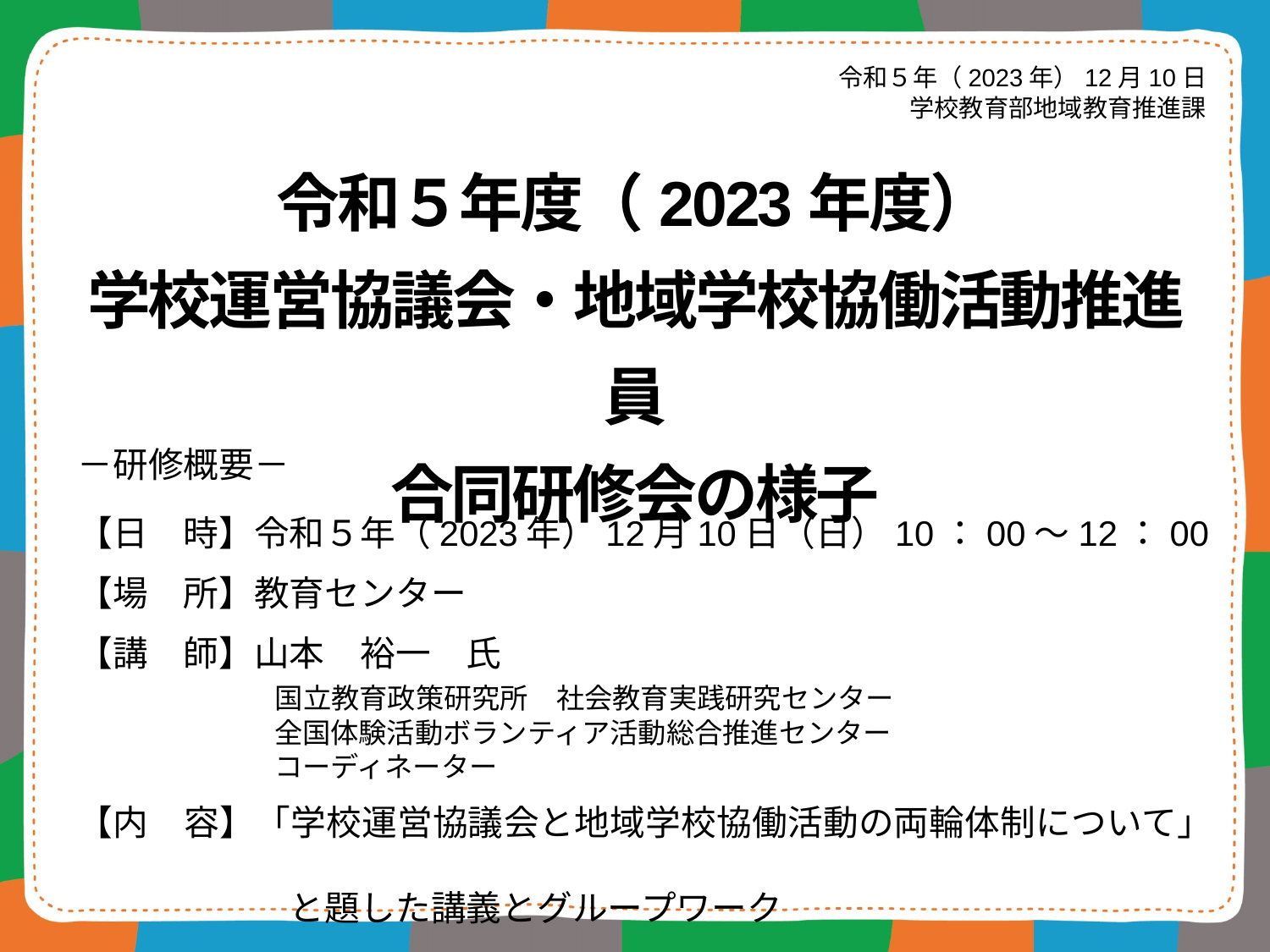

令和５年（2023年）12月10日
学校教育部地域教育推進課
# 令和５年度（2023年度） 学校運営協議会・地域学校協働活動推進員 合同研修会の様子
－研修概要－

【日　時】令和５年（2023年）12月10日（日）10：00～12：00

【場　所】教育センター

【講　師】山本　裕一　氏
　　　　　　国立教育政策研究所　社会教育実践研究センター
　　　　　　　全国体験活動ボランティア活動総合推進センター
　　　　　　　コーディネーター

【内　容】「学校運営協議会と地域学校協働活動の両輪体制について」
　　　　　　と題した講義とグループワーク